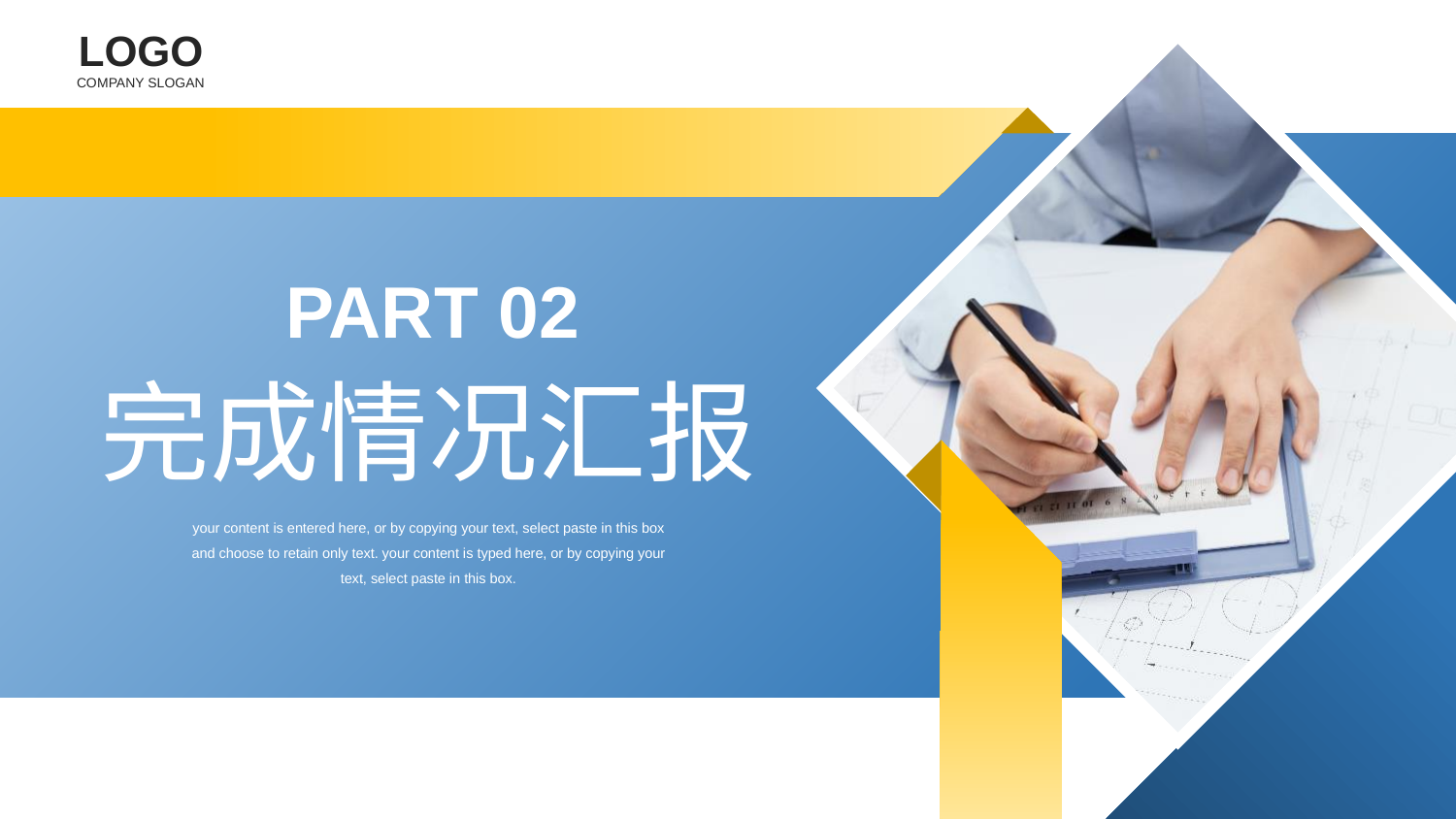

LOGO

COMPANY SLOGAN
PART 02
完成情况汇报
your content is entered here, or by copying your text, select paste in this box and choose to retain only text. your content is typed here, or by copying your text, select paste in this box.